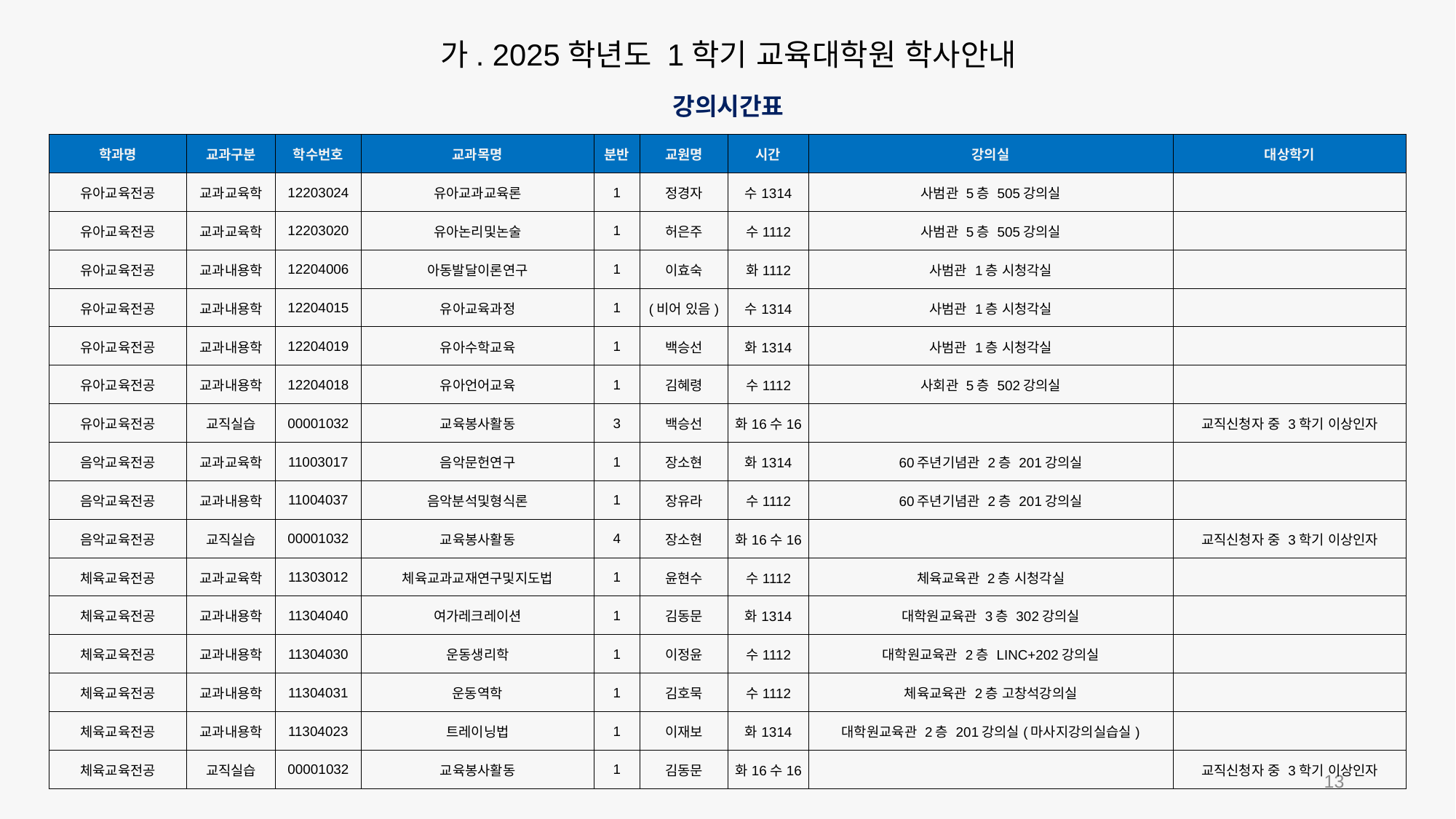

가. 2025학년도 1학기 교육대학원 학사안내
강의시간표
| 학과명 | 교과구분 | 학수번호 | 교과목명 | 분반 | 교원명 | 시간 | 강의실 | 대상학기 |
| --- | --- | --- | --- | --- | --- | --- | --- | --- |
| 유아교육전공 | 교과교육학 | 12203024 | 유아교과교육론 | 1 | 정경자 | 수1314 | 사범관 5층 505강의실 |  |
| 유아교육전공 | 교과교육학 | 12203020 | 유아논리및논술 | 1 | 허은주 | 수1112 | 사범관 5층 505강의실 |  |
| 유아교육전공 | 교과내용학 | 12204006 | 아동발달이론연구 | 1 | 이효숙 | 화1112 | 사범관 1층 시청각실 |  |
| 유아교육전공 | 교과내용학 | 12204015 | 유아교육과정 | 1 | (비어 있음) | 수1314 | 사범관 1층 시청각실 |  |
| 유아교육전공 | 교과내용학 | 12204019 | 유아수학교육 | 1 | 백승선 | 화1314 | 사범관 1층 시청각실 |  |
| 유아교육전공 | 교과내용학 | 12204018 | 유아언어교육 | 1 | 김혜령 | 수1112 | 사회관 5층 502강의실 |  |
| 유아교육전공 | 교직실습 | 00001032 | 교육봉사활동 | 3 | 백승선 | 화16수16 |  | 교직신청자 중 3학기 이상인자 |
| 음악교육전공 | 교과교육학 | 11003017 | 음악문헌연구 | 1 | 장소현 | 화1314 | 60주년기념관 2층 201강의실 |  |
| 음악교육전공 | 교과내용학 | 11004037 | 음악분석및형식론 | 1 | 장유라 | 수1112 | 60주년기념관 2층 201강의실 |  |
| 음악교육전공 | 교직실습 | 00001032 | 교육봉사활동 | 4 | 장소현 | 화16수16 |  | 교직신청자 중 3학기 이상인자 |
| 체육교육전공 | 교과교육학 | 11303012 | 체육교과교재연구및지도법 | 1 | 윤현수 | 수1112 | 체육교육관 2층 시청각실 |  |
| 체육교육전공 | 교과내용학 | 11304040 | 여가레크레이션 | 1 | 김동문 | 화1314 | 대학원교육관 3층 302강의실 |  |
| 체육교육전공 | 교과내용학 | 11304030 | 운동생리학 | 1 | 이정윤 | 수1112 | 대학원교육관 2층 LINC+202강의실 |  |
| 체육교육전공 | 교과내용학 | 11304031 | 운동역학 | 1 | 김호묵 | 수1112 | 체육교육관 2층 고창석강의실 |  |
| 체육교육전공 | 교과내용학 | 11304023 | 트레이닝법 | 1 | 이재보 | 화1314 | 대학원교육관 2층 201강의실(마사지강의실습실) |  |
| 체육교육전공 | 교직실습 | 00001032 | 교육봉사활동 | 1 | 김동문 | 화16수16 |  | 교직신청자 중 3학기 이상인자 |

13